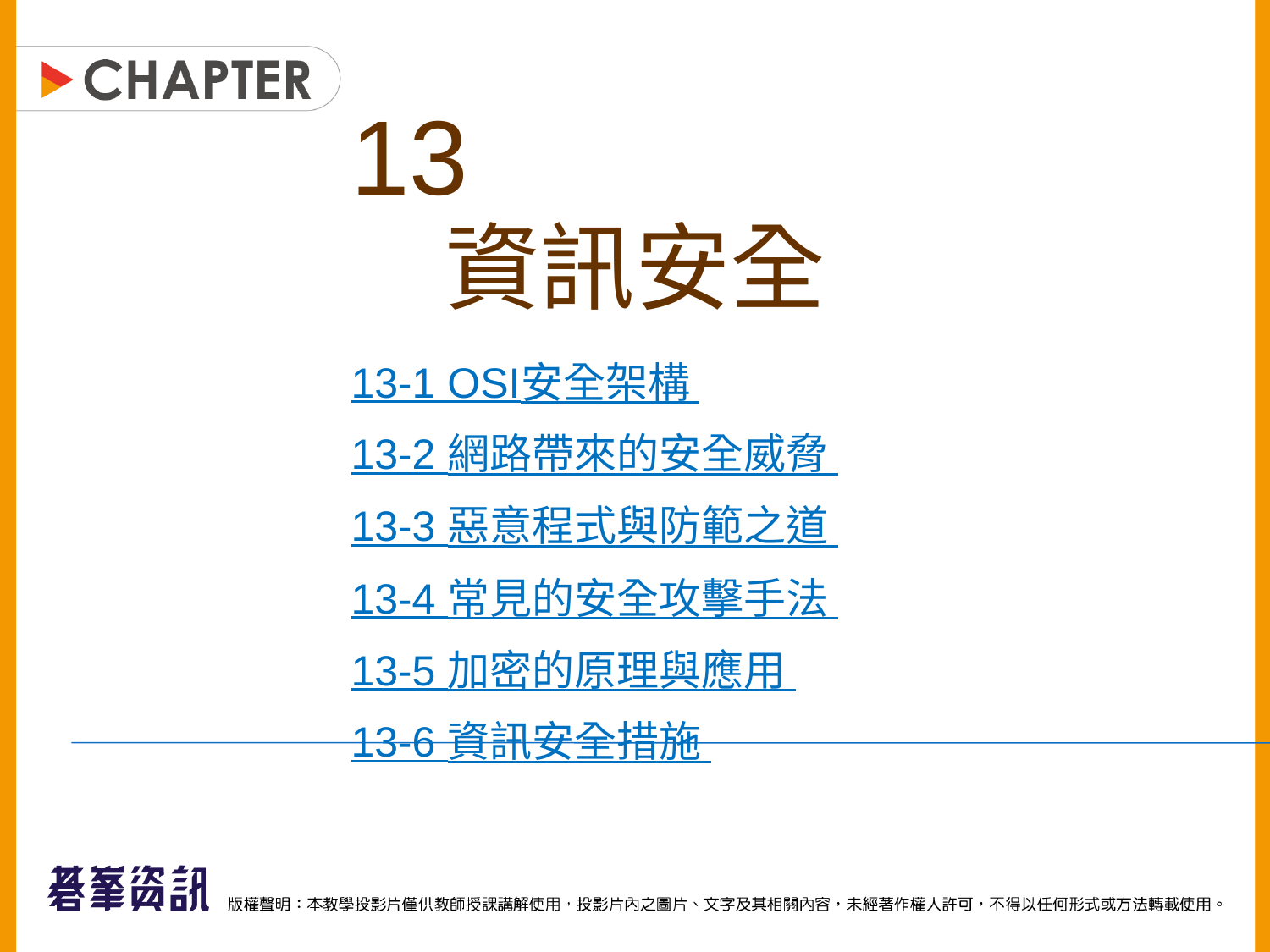

13
資訊安全
13-1 OSI安全架構
13-2 網路帶來的安全威脅
13-3 惡意程式與防範之道
13-4 常見的安全攻擊手法
13-5 加密的原理與應用
13-6 資訊安全措施